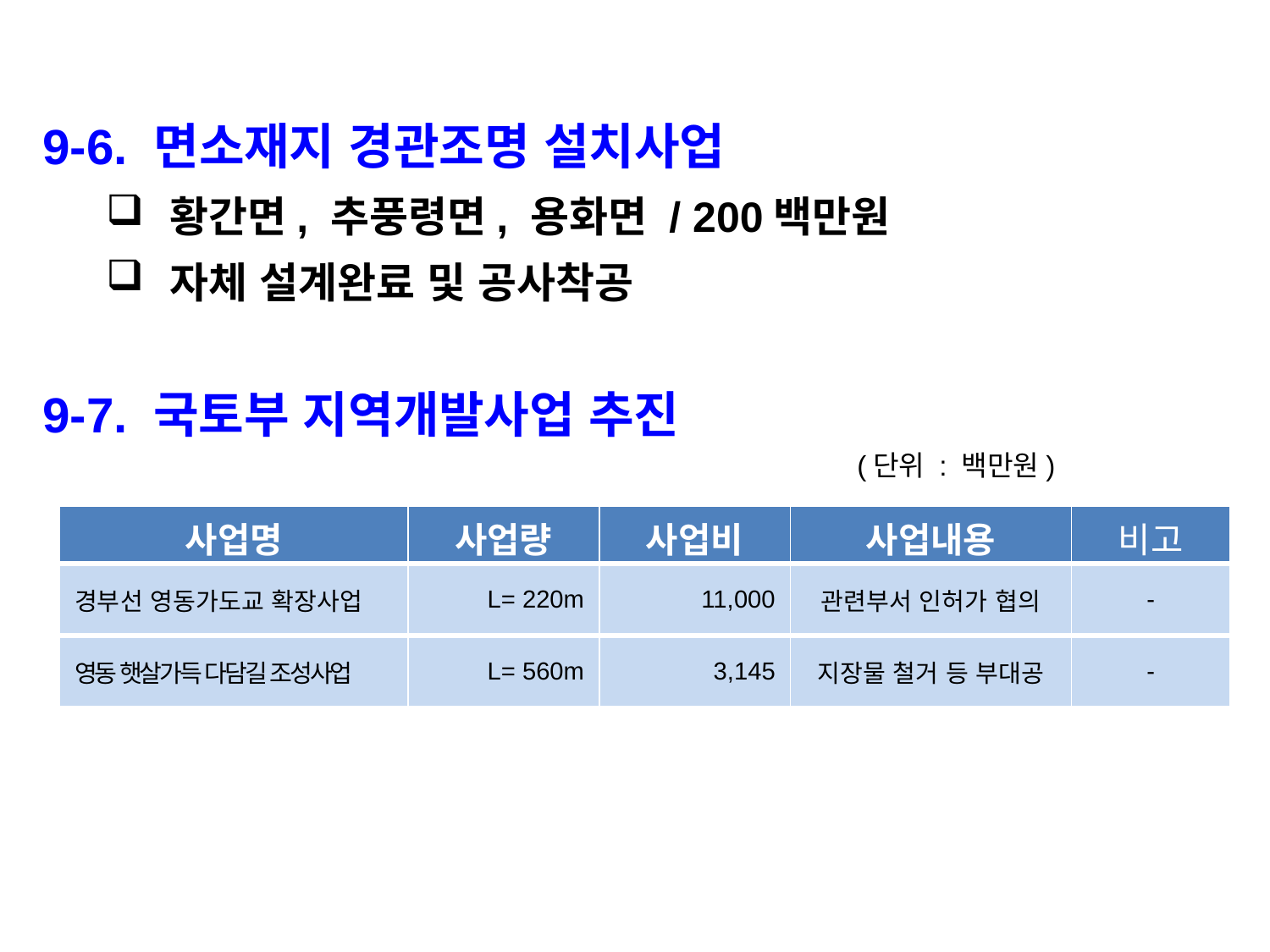

9-6. 면소재지 경관조명 설치사업
황간면, 추풍령면, 용화면 / 200백만원
자체 설계완료 및 공사착공
9-7. 국토부 지역개발사업 추진
                                                                                                        (단위 : 백만원)
| 사업명 | 사업량 | 사업비 | 사업내용 | 비고 |
| --- | --- | --- | --- | --- |
| 경부선 영동가도교 확장사업 | L= 220m | 11,000 | 관련부서 인허가 협의 | - |
| 영동 햇살가득 다담길 조성사업 | L= 560m | 3,145 | 지장물 철거 등 부대공 | - |